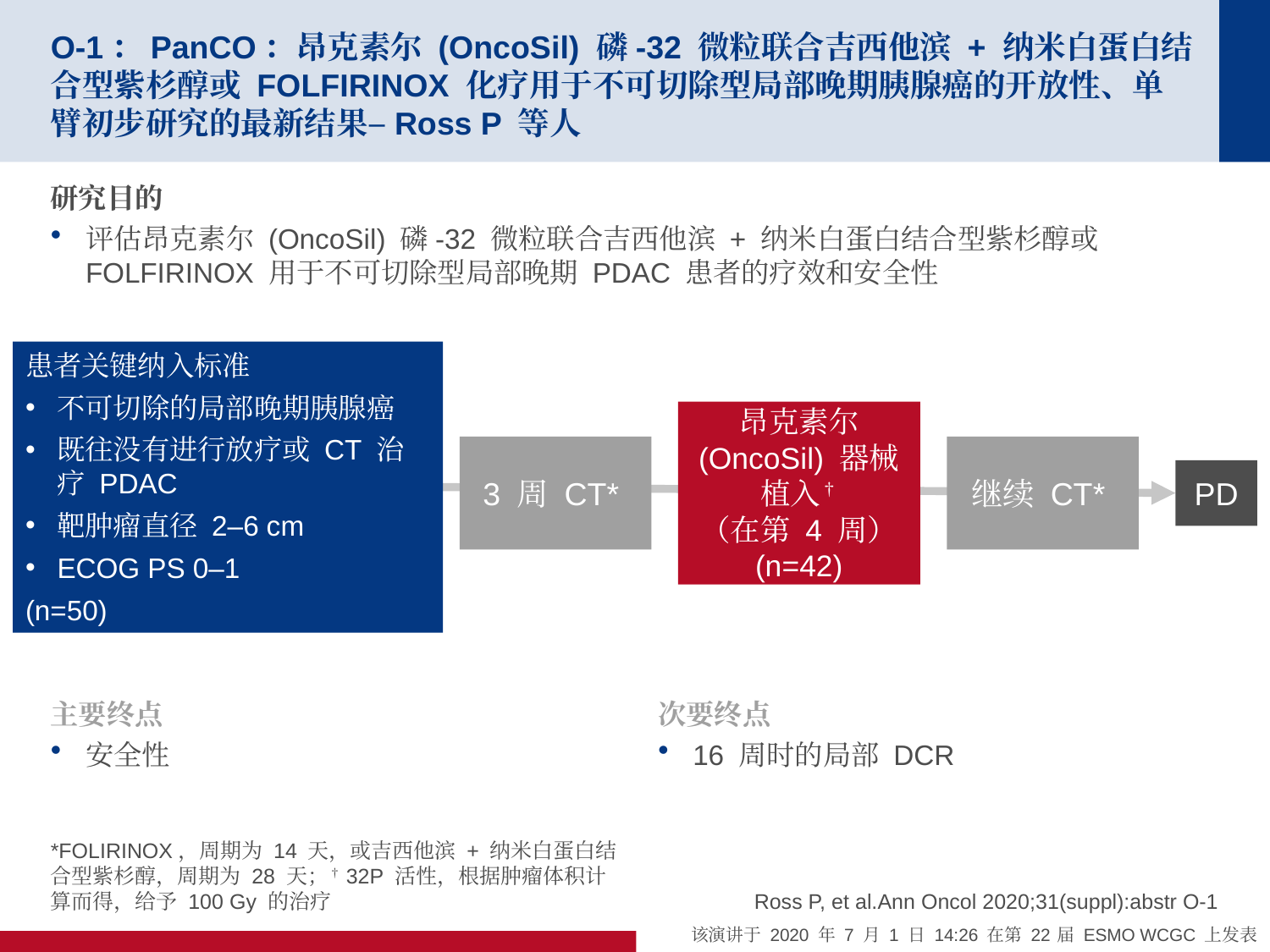

# O-1：PanCO：昂克素尔 (OncoSil) 磷-32 微粒联合吉西他滨 + 纳米白蛋白结合型紫杉醇或 FOLFIRINOX 化疗用于不可切除型局部晚期胰腺癌的开放性、单臂初步研究的最新结果–Ross P 等人
研究目的
评估昂克素尔 (OncoSil) 磷-32 微粒联合吉西他滨 + 纳米白蛋白结合型紫杉醇或 FOLFIRINOX 用于不可切除型局部晚期 PDAC 患者的疗效和安全性
患者关键纳入标准
不可切除的局部晚期胰腺癌
既往没有进行放疗或 CT 治疗 PDAC
靶肿瘤直径 2–6 cm
ECOG PS 0–1
(n=50)
昂克素尔 (OncoSil) 器械植入†
（在第 4 周）
(n=42)
3 周 CT*
继续 CT*
PD
主要终点
安全性
次要终点
16 周时的局部 DCR
*FOLIRINOX，周期为 14 天，或吉西他滨 + 纳米白蛋白结合型紫杉醇，周期为 28 天；†32P 活性，根据肿瘤体积计算而得，给予 100 Gy 的治疗
Ross P, et al.Ann Oncol 2020;31(suppl):abstr O-1
该演讲于 2020 年 7 月 1 日 14:26 在第 22 届 ESMO WCGC 上发表